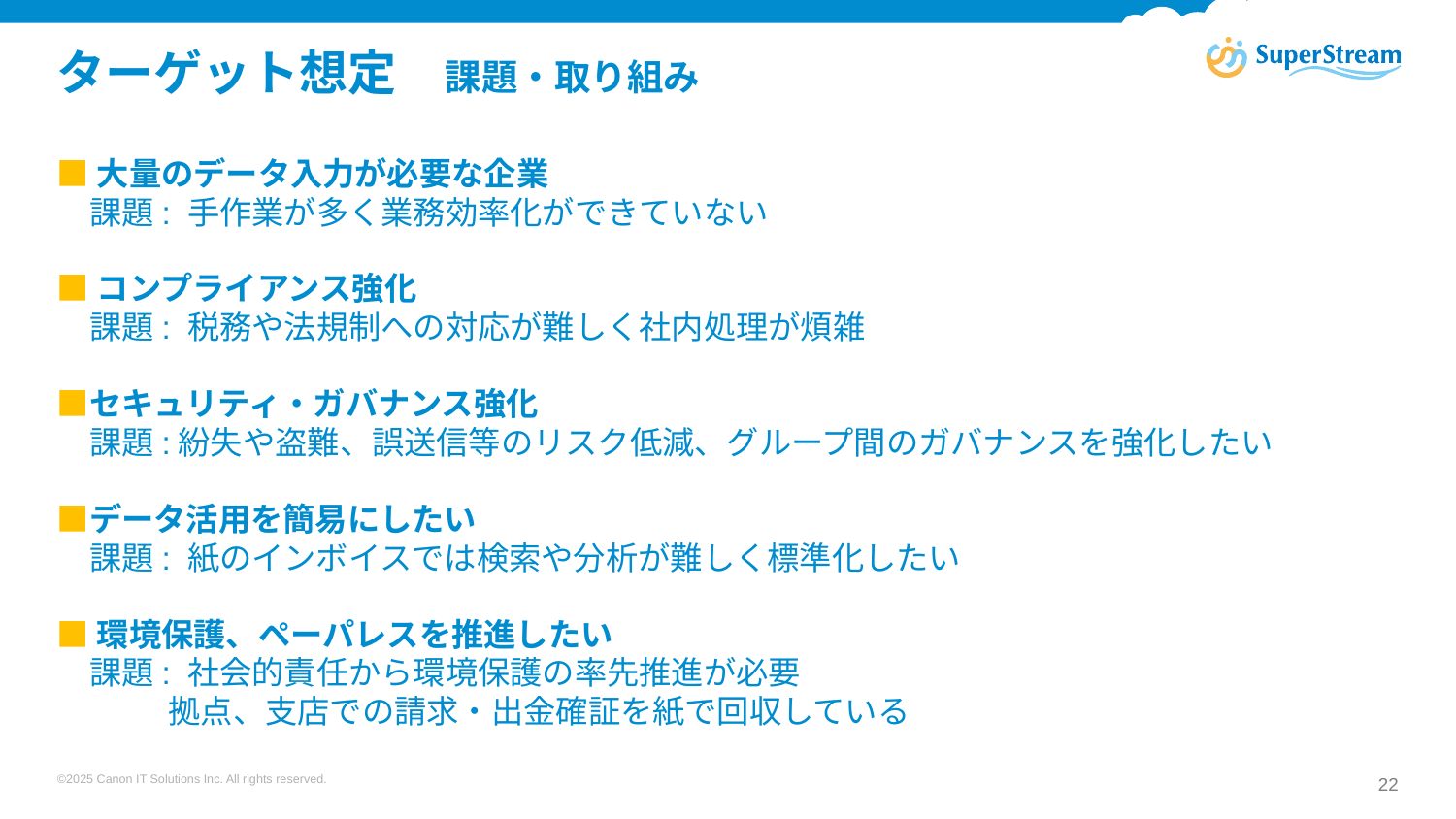

# ターゲット想定　課題・取り組み
■大量のデータ入力が必要な企業
　課題: 手作業が多く業務効率化ができていない
■コンプライアンス強化
　課題: 税務や法規制への対応が難しく社内処理が煩雑
■セキュリティ・ガバナンス強化
　課題:紛失や盗難、誤送信等のリスク低減、グループ間のガバナンスを強化したい
■データ活用を簡易にしたい
　課題: 紙のインボイスでは検索や分析が難しく標準化したい
■環境保護、ペーパレスを推進したい
　課題: 社会的責任から環境保護の率先推進が必要
　　　  拠点、支店での請求・出金確証を紙で回収している
©2025 Canon IT Solutions Inc. All rights reserved.
22